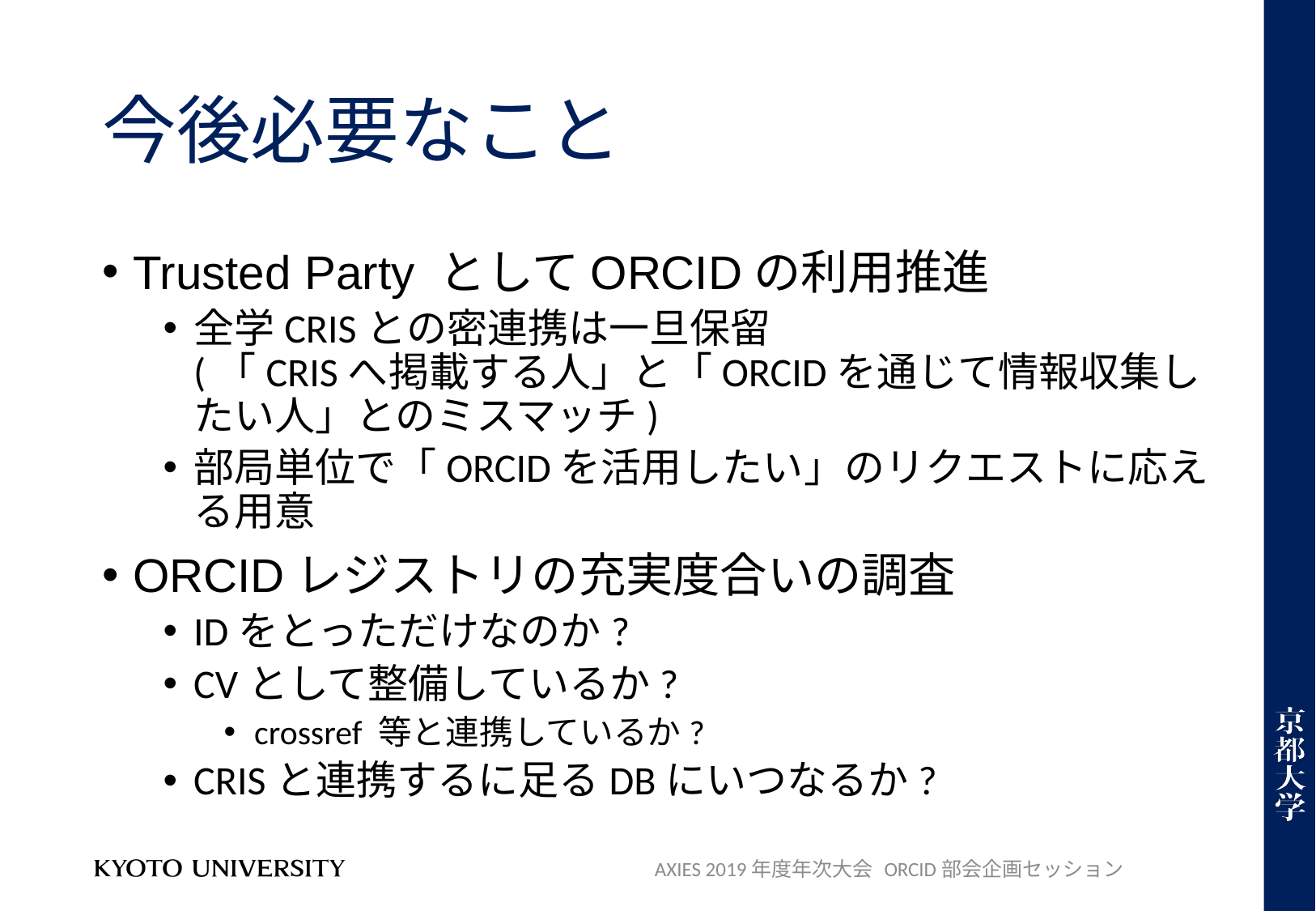

# 今後必要なこと
Trusted Party としてORCIDの利用推進
全学CRISとの密連携は一旦保留
(「CRISへ掲載する人」と「ORCIDを通じて情報収集したい人」とのミスマッチ)
部局単位で「ORCIDを活用したい」のリクエストに応える用意
ORCIDレジストリの充実度合いの調査
IDをとっただけなのか?
CVとして整備しているか?
crossref 等と連携しているか?
CRISと連携するに足るDBにいつなるか?

AXIES 2019年度年次大会 ORCID部会企画セッション